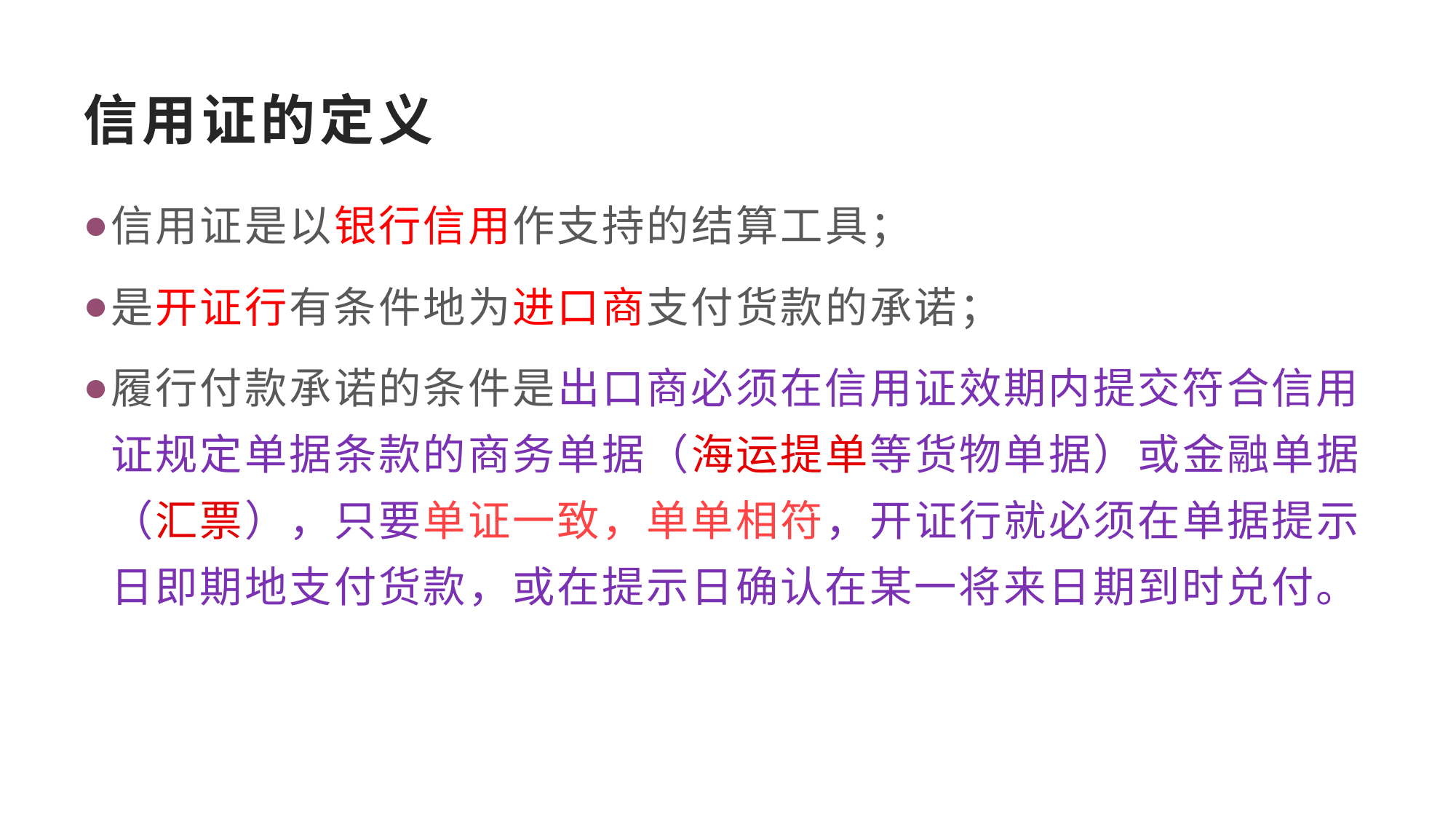

信用证的定义
信用证是以银行信用作支持的结算工具；
是开证行有条件地为进口商支付货款的承诺；
履行付款承诺的条件是出口商必须在信用证效期内提交符合信用证规定单据条款的商务单据（海运提单等货物单据）或金融单据（汇票），只要单证一致，单单相符，开证行就必须在单据提示日即期地支付货款，或在提示日确认在某一将来日期到时兑付。